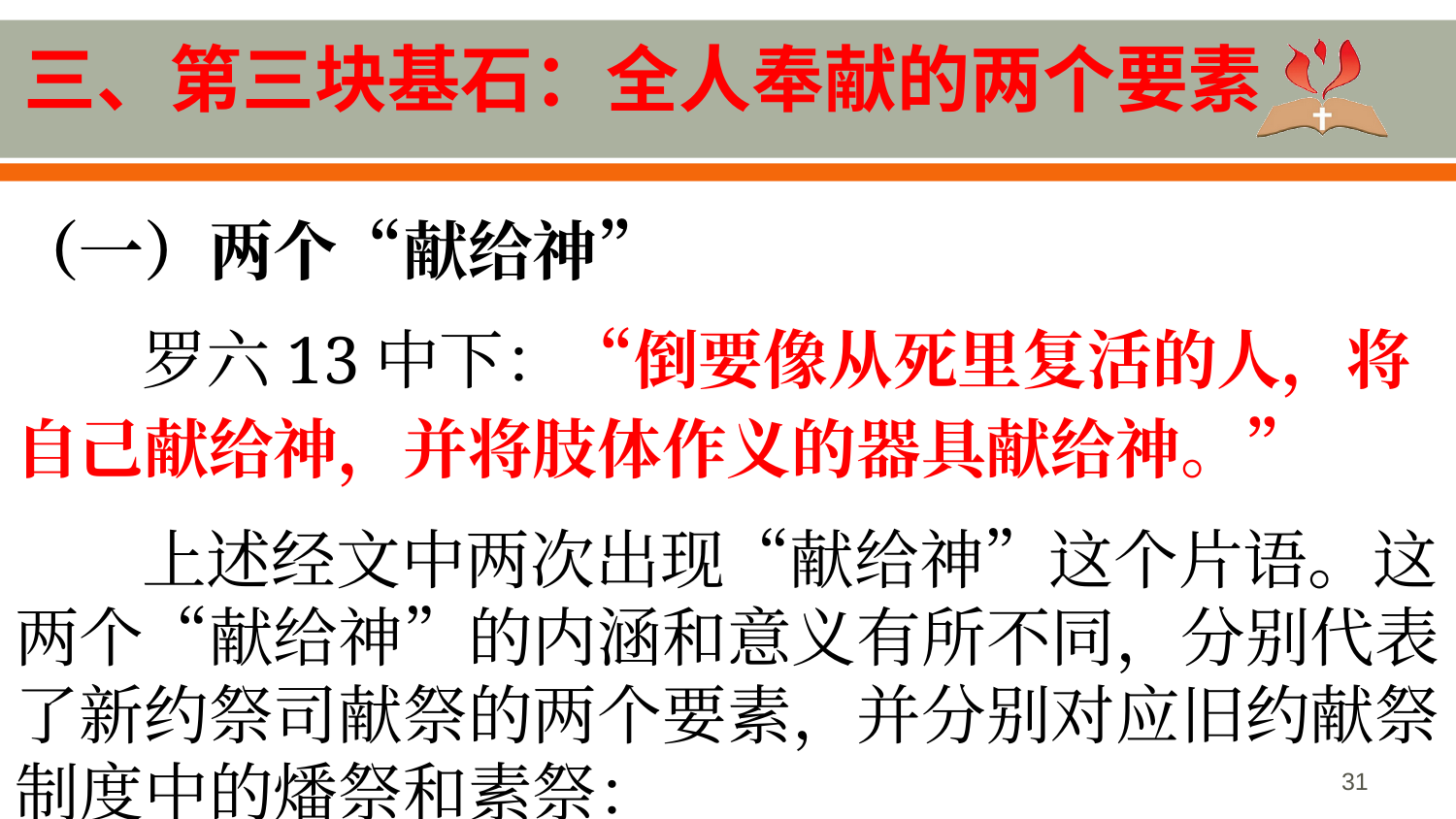

# 三、第三块基石：全人奉献的两个要素
（一）两个“献给神”
罗六13中下：“倒要像从死里复活的人，将自己献给神，并将肢体作义的器具献给神。”
上述经文中两次出现“献给神”这个片语。这两个“献给神”的内涵和意义有所不同，分别代表了新约祭司献祭的两个要素，并分别对应旧约献祭制度中的燔祭和素祭：
31